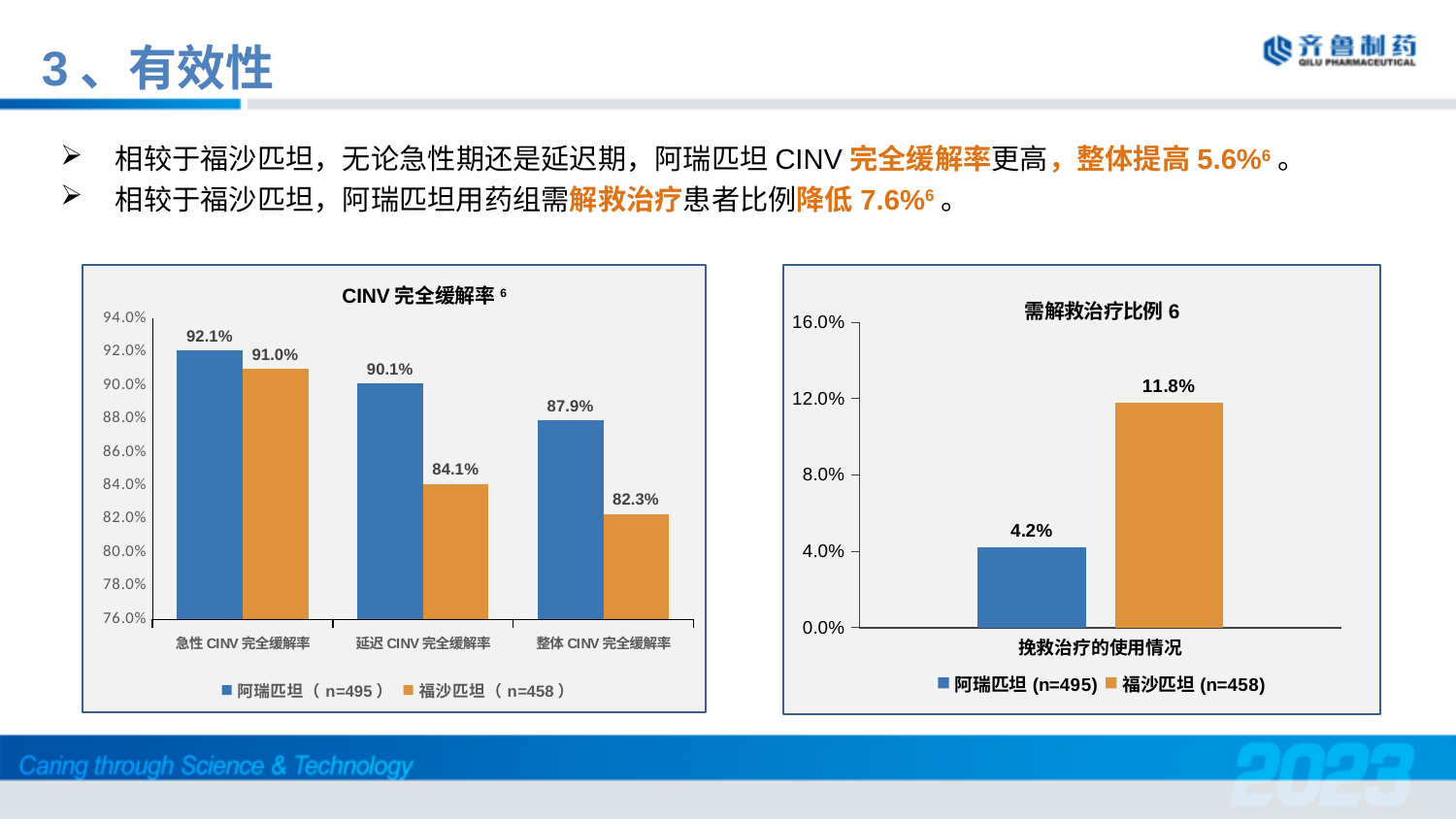

3、有效性
03
相较于福沙匹坦，无论急性期还是延迟期，阿瑞匹坦CINV完全缓解率更高，整体提高5.6%6。
相较于福沙匹坦，阿瑞匹坦用药组需解救治疗患者比例降低7.6%6。

### Chart: 需解救治疗比例6

| Category | 阿瑞匹坦(n=495) | 福沙匹坦(n=458) |
|---|---|---|
| 挽救治疗的使用情况 | 0.042 | 0.118 |

### Chart

| Category | 阿瑞匹坦（n=495） | 福沙匹坦（n=458） |
|---|---|---|
| 急性CINV完全缓解率 | 0.921 | 0.91 |
| 延迟CINV完全缓解率 | 0.901 | 0.841 |
| 整体CINV完全缓解率 | 0.879 | 0.823 |
CINV完全缓解率6